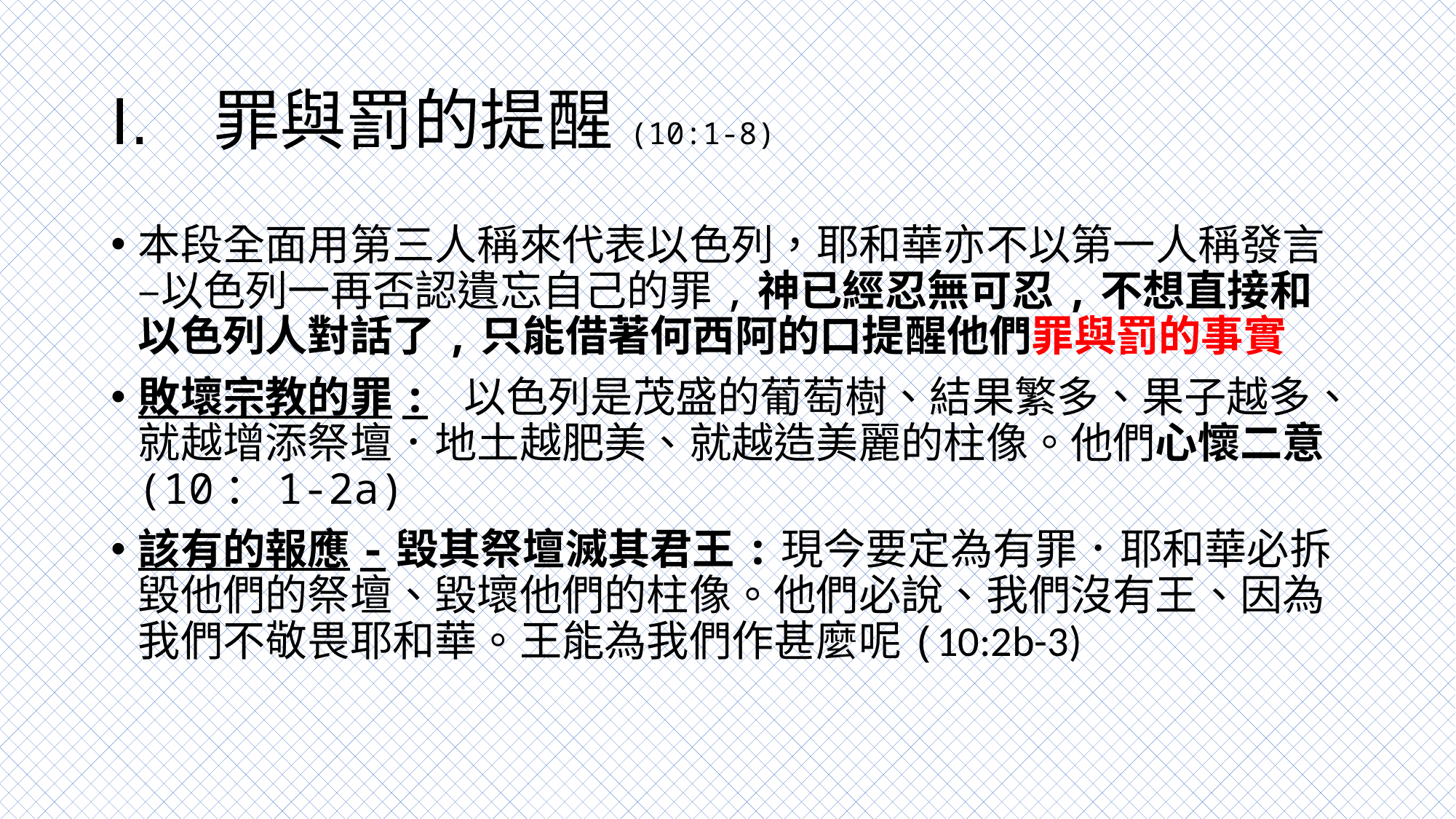

# 罪與罰的提醒(10:1-8)
本段全面用第三人稱來代表以色列，耶和華亦不以第一人稱發言 –以色列一再否認遺忘自己的罪,神已經忍無可忍,不想直接和以色列人對話了,只能借著何西阿的口提醒他們罪與罰的事實
敗壞宗教的罪: 以色列是茂盛的葡萄樹、結果繁多、果子越多、就越增添祭壇．地土越肥美、就越造美麗的柱像。他們心懷二意(10：1-2a)
該有的報應-毀其祭壇滅其君王:現今要定為有罪．耶和華必拆毀他們的祭壇、毀壞他們的柱像。他們必說、我們沒有王、因為我們不敬畏耶和華。王能為我們作甚麼呢(10:2b-3)